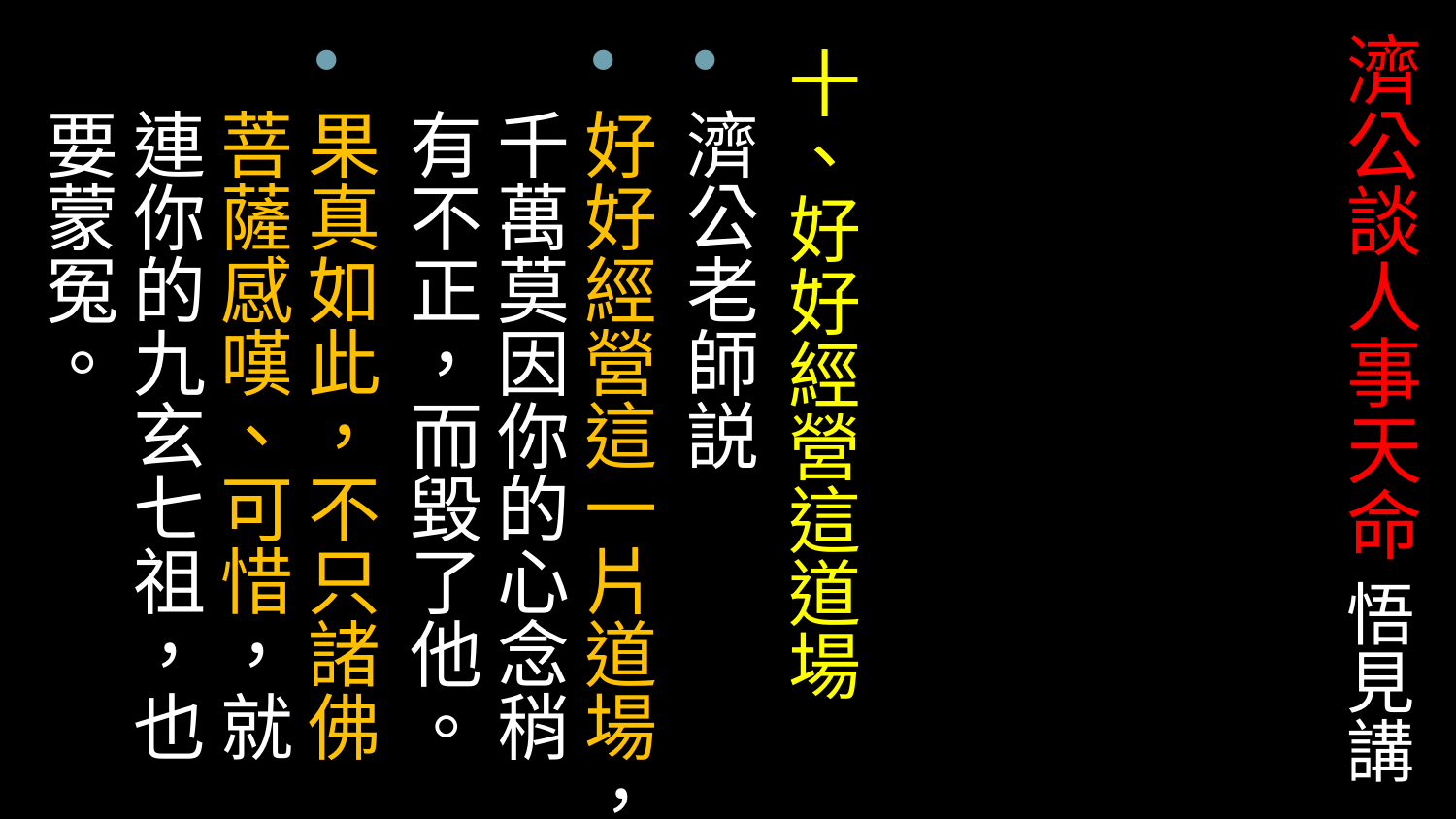

# 濟公談人事天命 悟見講
十、好好經營這道場
濟公老師説
好好經營這一片道場，千萬莫因你的心念稍有不正，而毀了他。
果真如此，不只諸佛菩薩感嘆、可惜，就連你的九玄七祖，也要蒙冤。